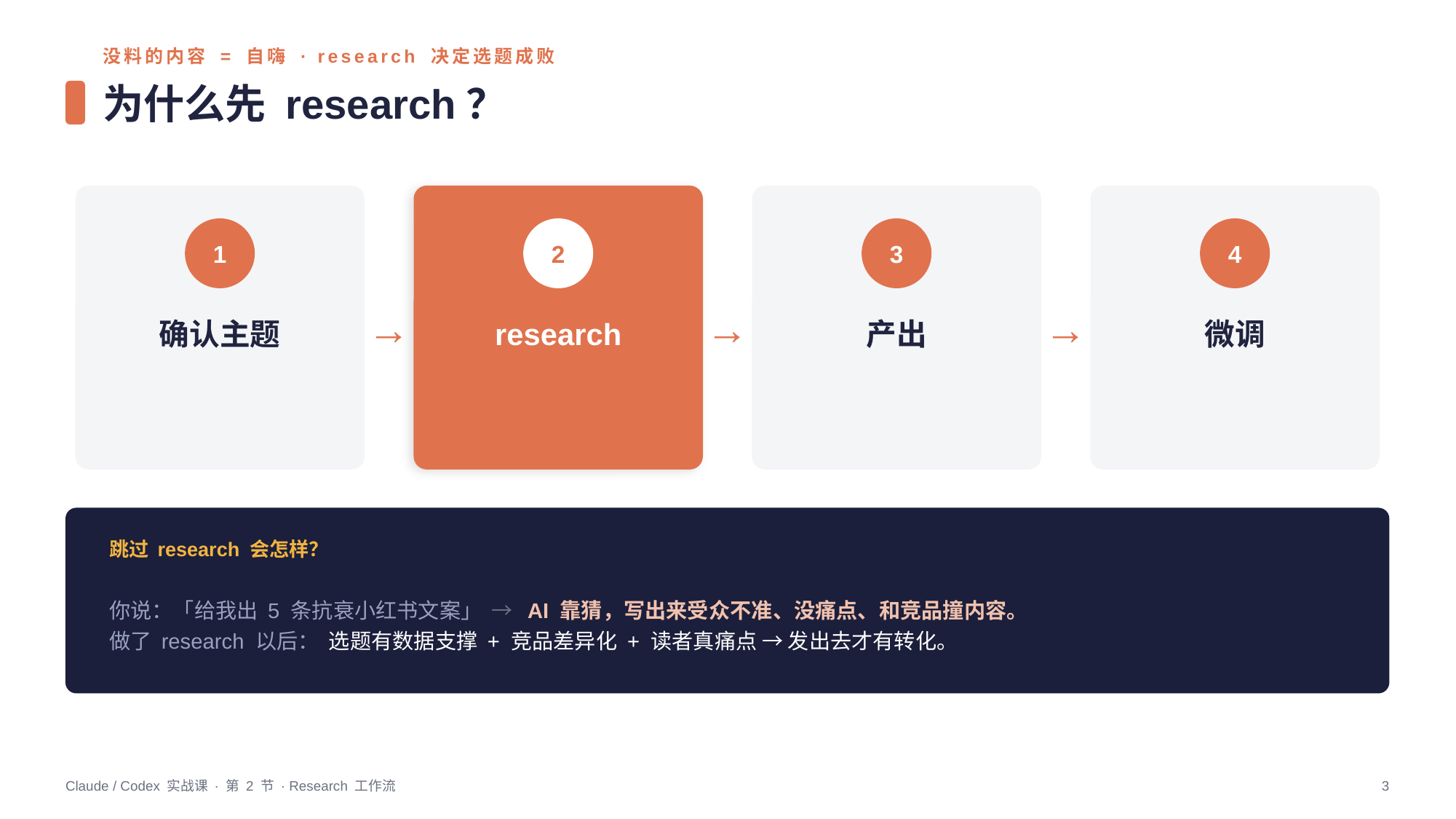

没料的内容 = 自嗨 · research 决定选题成败
为什么先 research？

→

→

→

1

2

3

4
确认主题
research
产出
微调

跳过 research 会怎样？
你说：「给我出 5 条抗衰小红书文案」  →  AI 靠猜，写出来受众不准、没痛点、和竞品撞内容。
做了 research 以后：  选题有数据支撑 + 竞品差异化 + 读者真痛点 → 发出去才有转化。
Claude / Codex 实战课 · 第 2 节 · Research 工作流
3